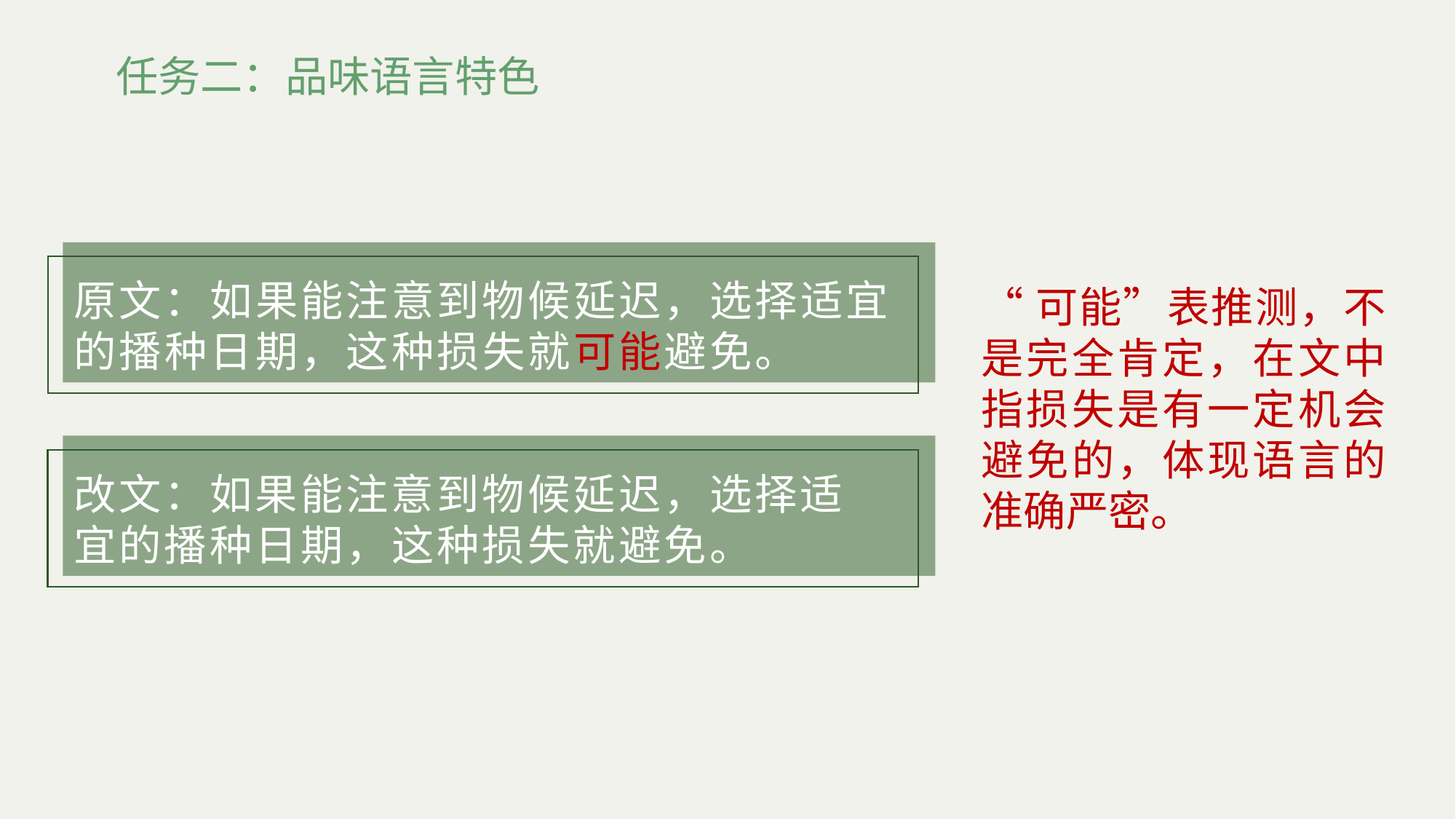

任务二：品味语言特色

原文：如果能注意到物候延迟，选择适宜的播种日期，这种损失就可能避免。
“可能”表推测，不是完全肯定，在文中指损失是有一定机会避免的，体现语言的准确严密。

改文：如果能注意到物候延迟，选择适宜的播种日期，这种损失就避免。